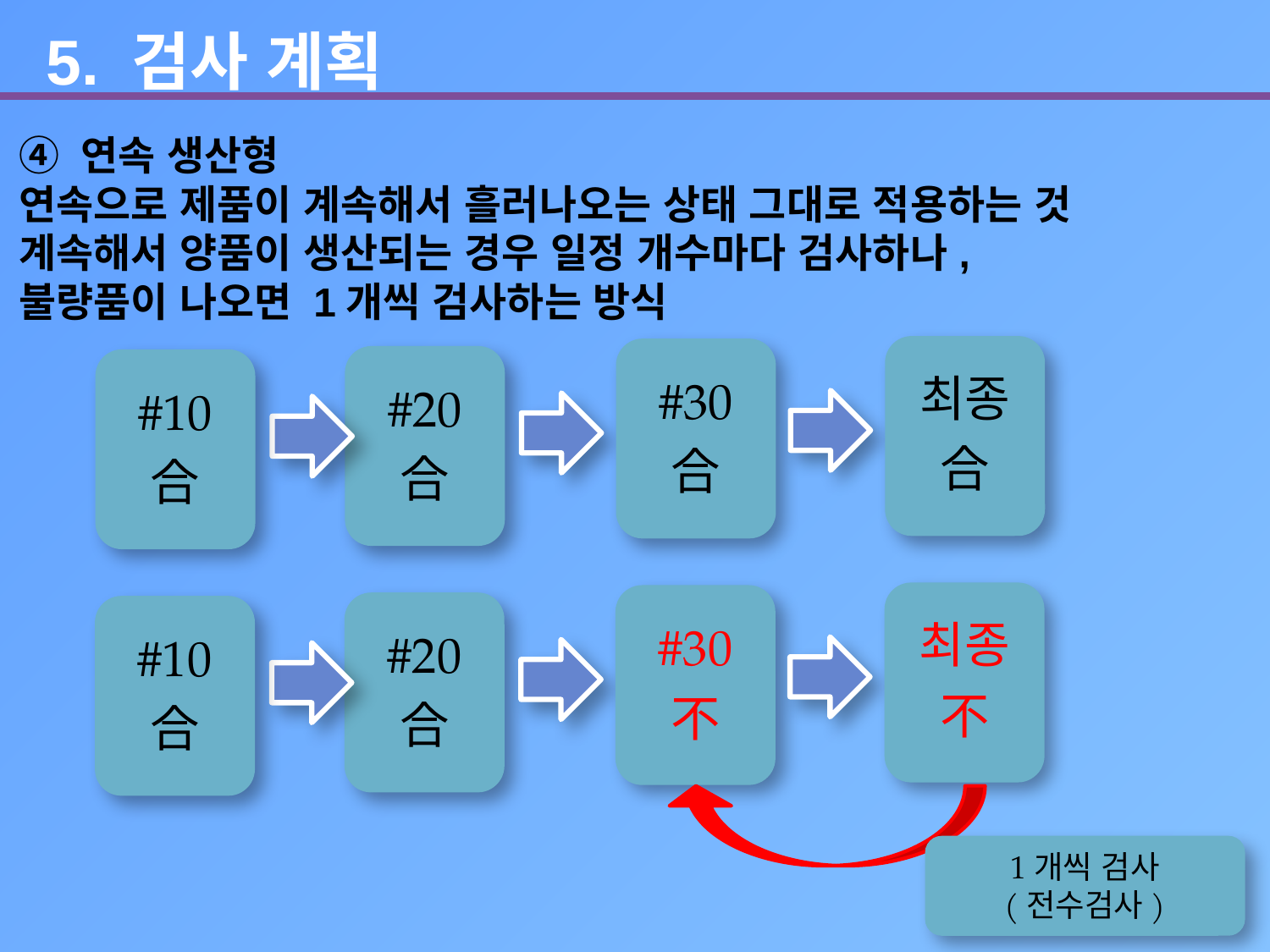

5. 검사 계획
④ 연속 생산형
연속으로 제품이 계속해서 흘러나오는 상태 그대로 적용하는 것
계속해서 양품이 생산되는 경우 일정 개수마다 검사하나,
불량품이 나오면 1개씩 검사하는 방식

최종
合

#30
合

#20
合

#10
合

최종
不

#30
不

#20
合

#10
合

1개씩 검사
(전수검사)